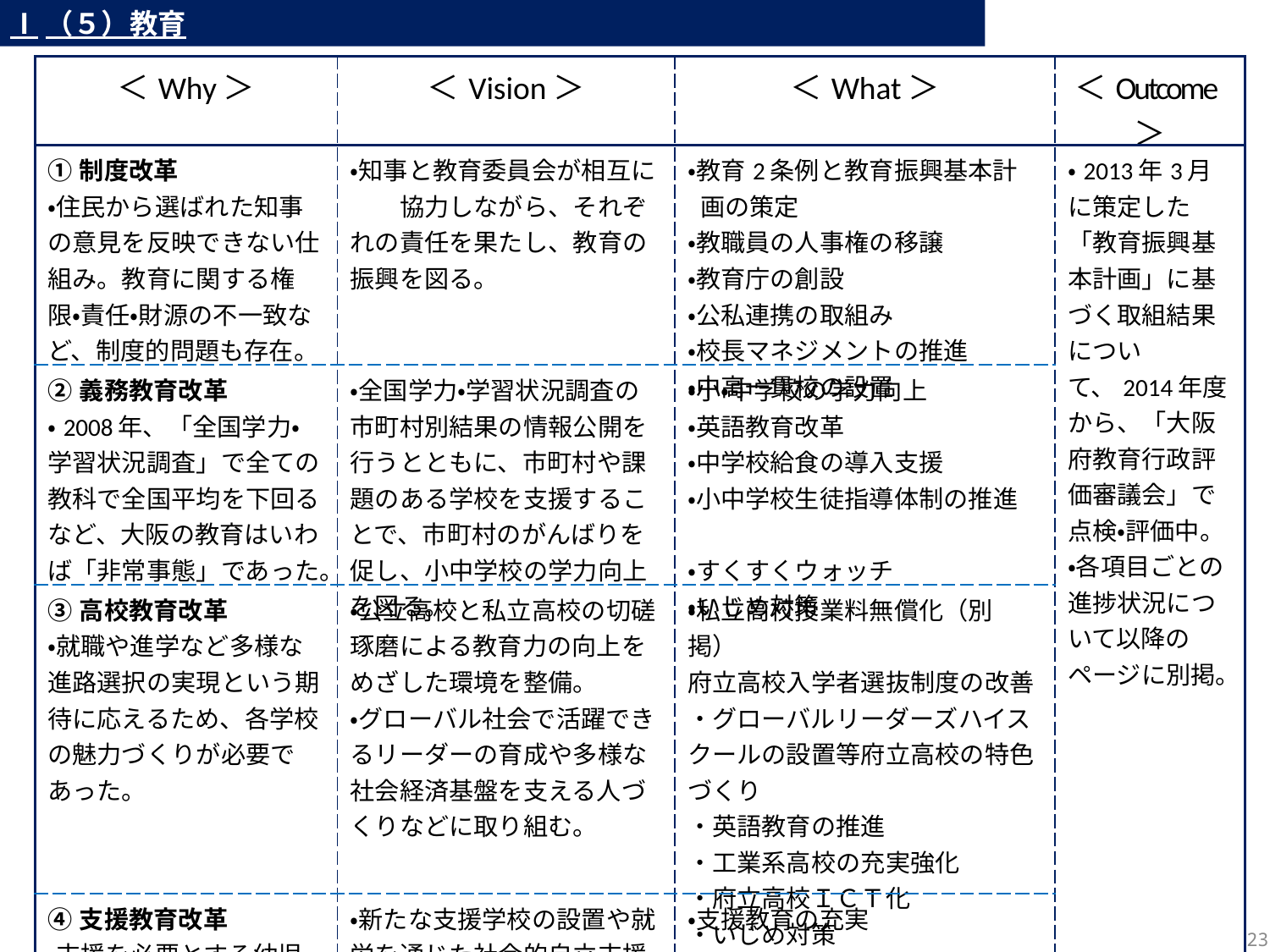

Ⅰ（５）教育
| ＜Why＞ | ＜Vision＞ | ＜What＞ | ＜Outcome＞ |
| --- | --- | --- | --- |
| ①制度改革 ・住民から選ばれた知事の意見を反映できない仕組み。教育に関する権限・責任・財源の不一致など、制度的問題も存在。 | ・知事と教育委員会が相互に　　協力しながら、それぞれの責任を果たし、教育の振興を図る。 | ・教育2条例と教育振興基本計画の策定 ・教職員の人事権の移譲 ・教育庁の創設 ・公私連携の取組み ・校長マネジメントの推進 ・中高一貫校の設置 | ・2013年3月に策定した「教育振興基本計画」に基づく取組結果について、2014年度から、「大阪府教育行政評価審議会」で点検・評価中。 ・各項目ごとの進捗状況について以降のページに別掲。 |
| ②義務教育改革 ・2008年、「全国学力・学習状況調査」で全ての教科で全国平均を下回るなど、大阪の教育はいわば「非常事態」であった。 | ・全国学力・学習状況調査の市町村別結果の情報公開を行うとともに、市町村や課題のある学校を支援することで、市町村のがんばりを促し、小中学校の学力向上を図る。 | ・小・中学校の学力向上 ・英語教育改革 ・中学校給食の導入支援 ・小中学校生徒指導体制の推進　 ・すくすくウォッチ ・いじめ対策 |  |
| ③高校教育改革 ・就職や進学など多様な進路選択の実現という期待に応えるため、各学校の魅力づくりが必要であった。 | ・公立高校と私立高校の切磋琢磨による教育力の向上をめざした環境を整備。 ・グローバル社会で活躍できるリーダーの育成や多様な社会経済基盤を支える人づくりなどに取り組む。 | ・私立高校授業料無償化（別掲）　 府立高校入学者選抜制度の改善 ・グローバルリーダーズハイスクールの設置等府立高校の特色づくり ・英語教育の推進 ・工業系高校の充実強化 ・府立高校ＩＣＴ化 ・いじめ対策 |  |
| ④支援教育改革 ・支援を必要とする幼児・児童・生徒の増加や多様化に対応した教育環境の整備が必要。 | ・新たな支援学校の設置や就労を通じた社会的自立支援の充実など、教育環境の充実に取り組む。 | ・支援教育の充実 |  |
|  |  |
| --- | --- |
23